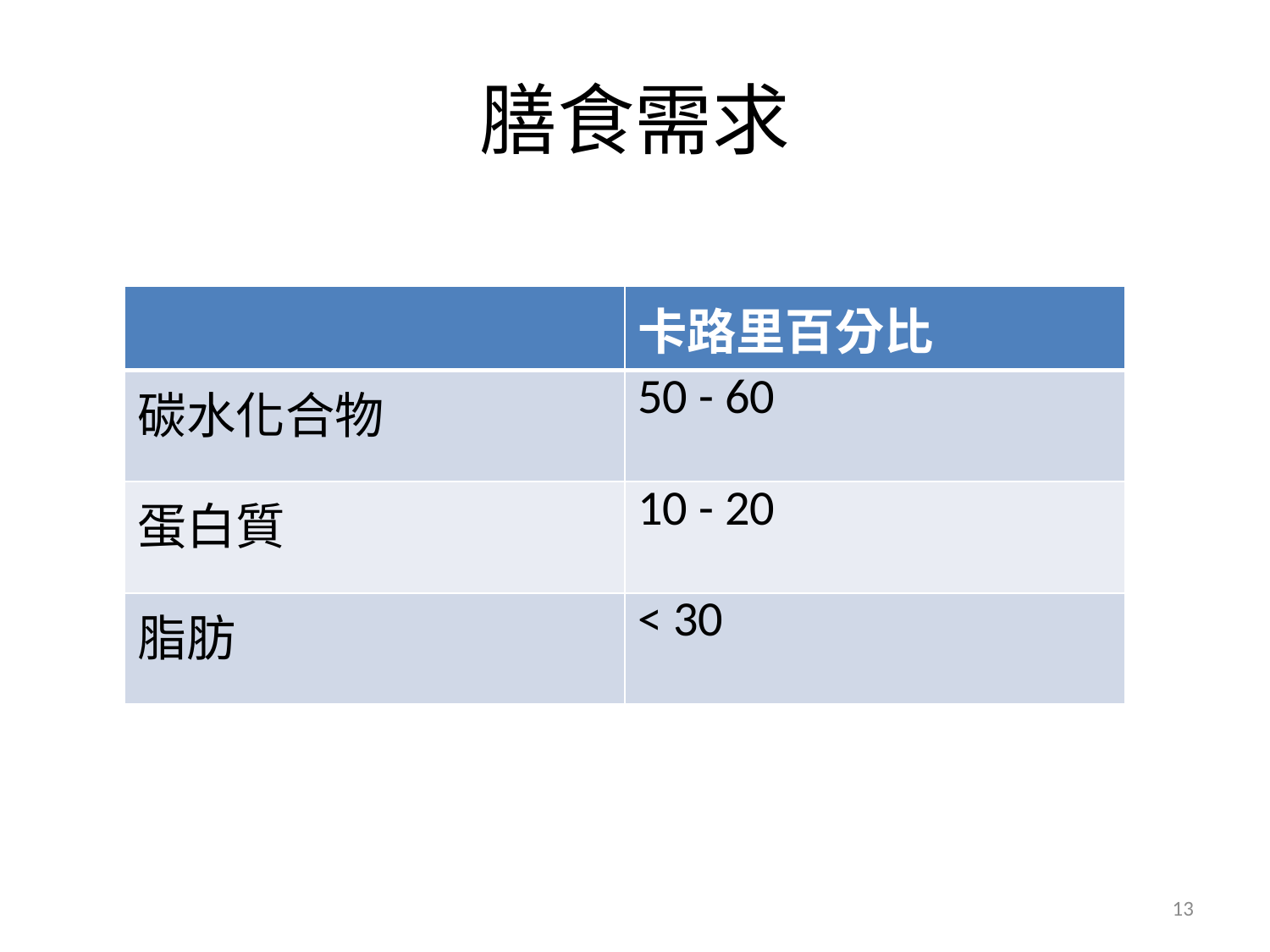

# 膳食需求
|  | 卡路里百分比 |
| --- | --- |
| 碳水化合物 | 50 - 60 |
| 蛋白質 | 10 - 20 |
| 脂肪 | < 30 |
13